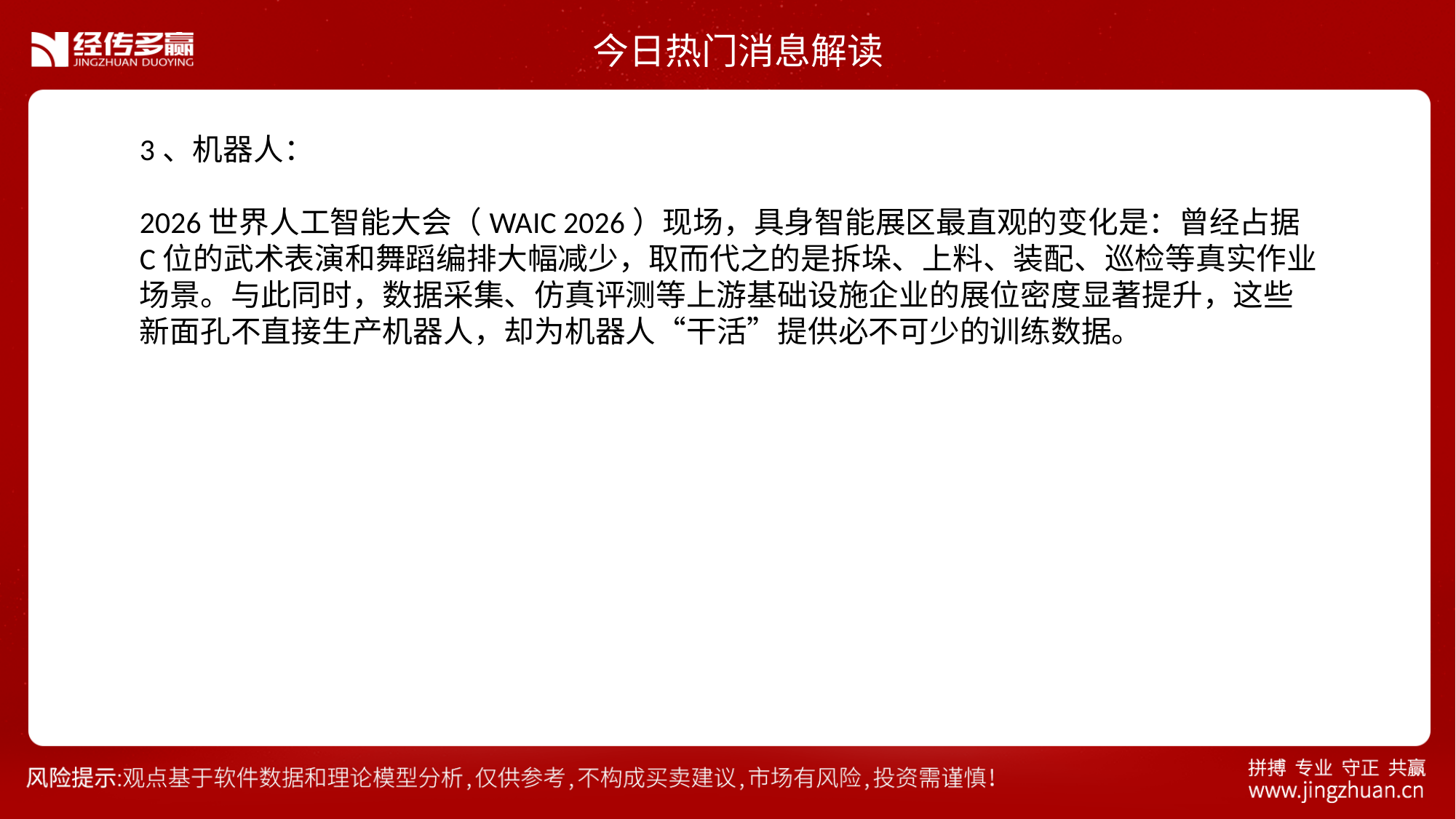

今日热门消息解读
3、机器人：

2026世界人工智能大会（WAIC 2026）现场，具身智能展区最直观的变化是：曾经占据C位的武术表演和舞蹈编排大幅减少，取而代之的是拆垛、上料、装配、巡检等真实作业场景。与此同时，数据采集、仿真评测等上游基础设施企业的展位密度显著提升，这些新面孔不直接生产机器人，却为机器人“干活”提供必不可少的训练数据。